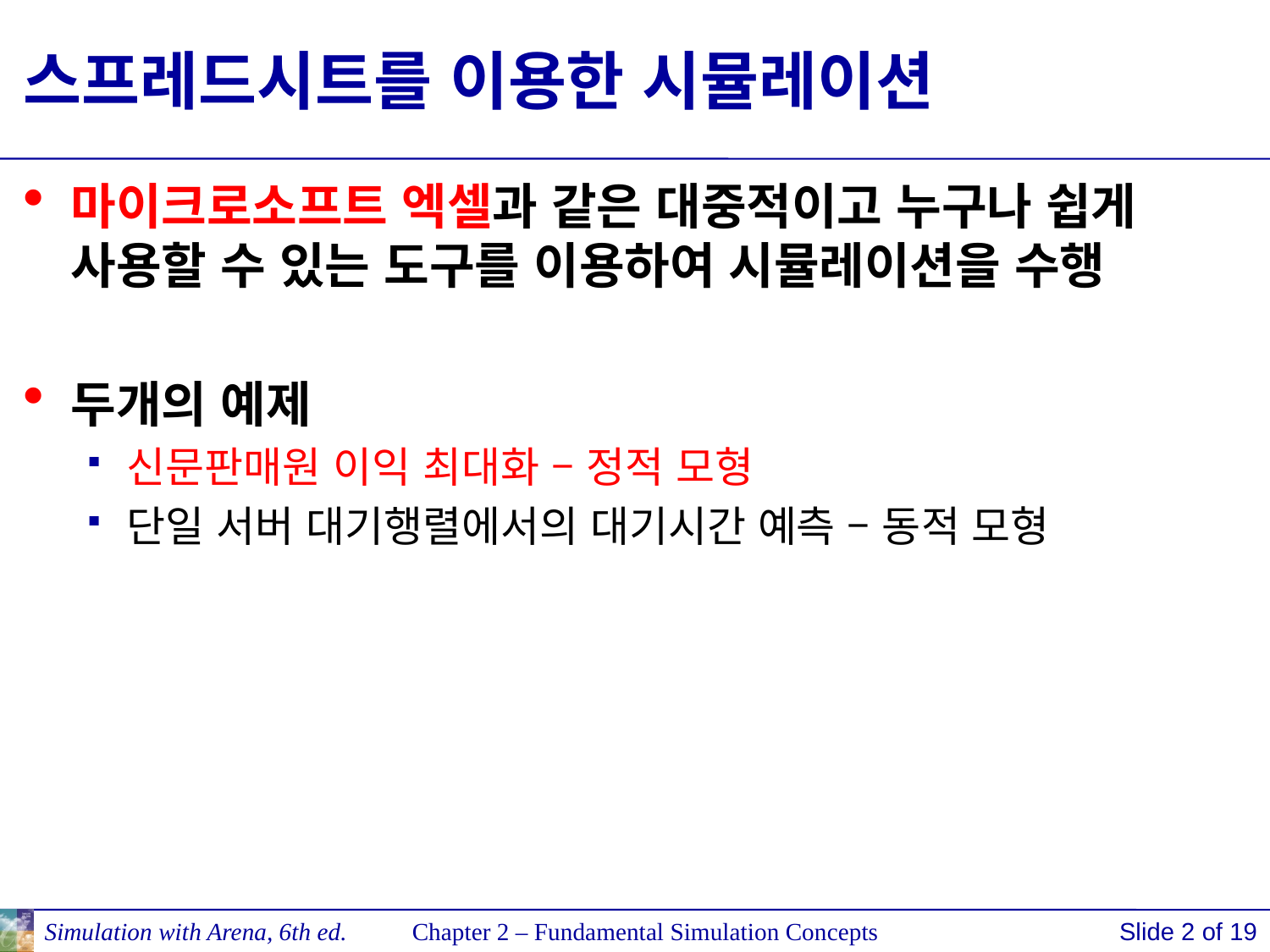

# 스프레드시트를 이용한 시뮬레이션
마이크로소프트 엑셀과 같은 대중적이고 누구나 쉽게 사용할 수 있는 도구를 이용하여 시뮬레이션을 수행

두개의 예제
신문판매원 이익 최대화 – 정적 모형
단일 서버 대기행렬에서의 대기시간 예측 – 동적 모형
Simulation with Arena, 6th ed.
Chapter 2 – Fundamental Simulation Concepts
Slide 2 of 19